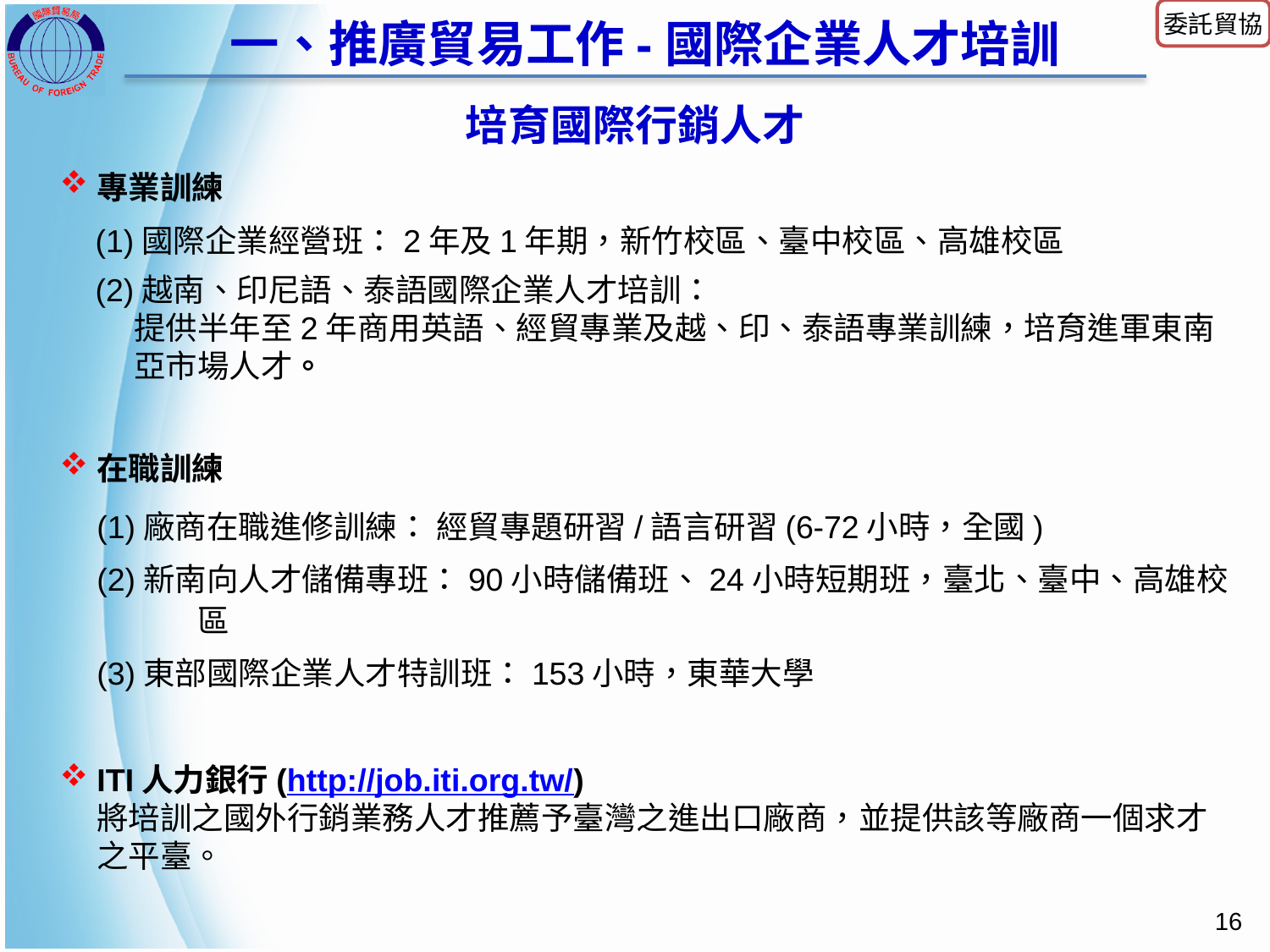

委託貿協

一、推廣貿易工作-國際企業人才培訓
培育國際行銷人才
專業訓練
    (1)國際企業經營班：2年及1年期，新竹校區、臺中校區、高雄校區
    (2)越南、印尼語、泰語國際企業人才培訓：
提供半年至2年商用英語、經貿專業及越、印、泰語專業訓練，培育進軍東南亞市場人才。

在職訓練
(1)廠商在職進修訓練： 經貿專題研習/語言研習(6-72小時，全國)
(2)新南向人才儲備專班：90小時儲備班、24小時短期班，臺北、臺中、高雄校區
(3)東部國際企業人才特訓班：153小時，東華大學

ITI人力銀行(http://job.iti.org.tw/)
將培訓之國外行銷業務人才推薦予臺灣之進出口廠商，並提供該等廠商一個求才之平臺。